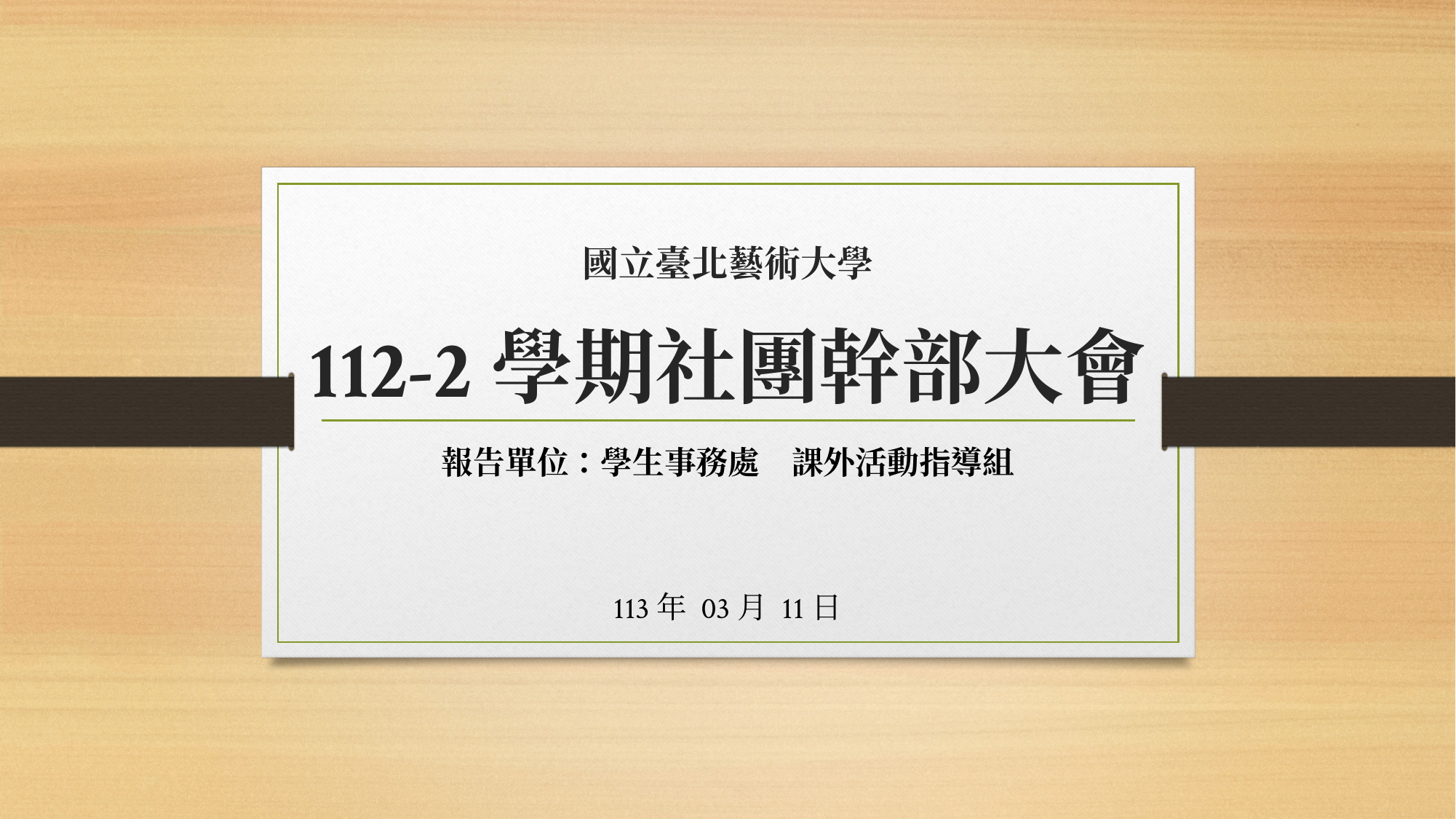

國立臺北藝術大學
# 112-2學期社團幹部大會
報告單位：學生事務處　課外活動指導組
113年 03月 11日